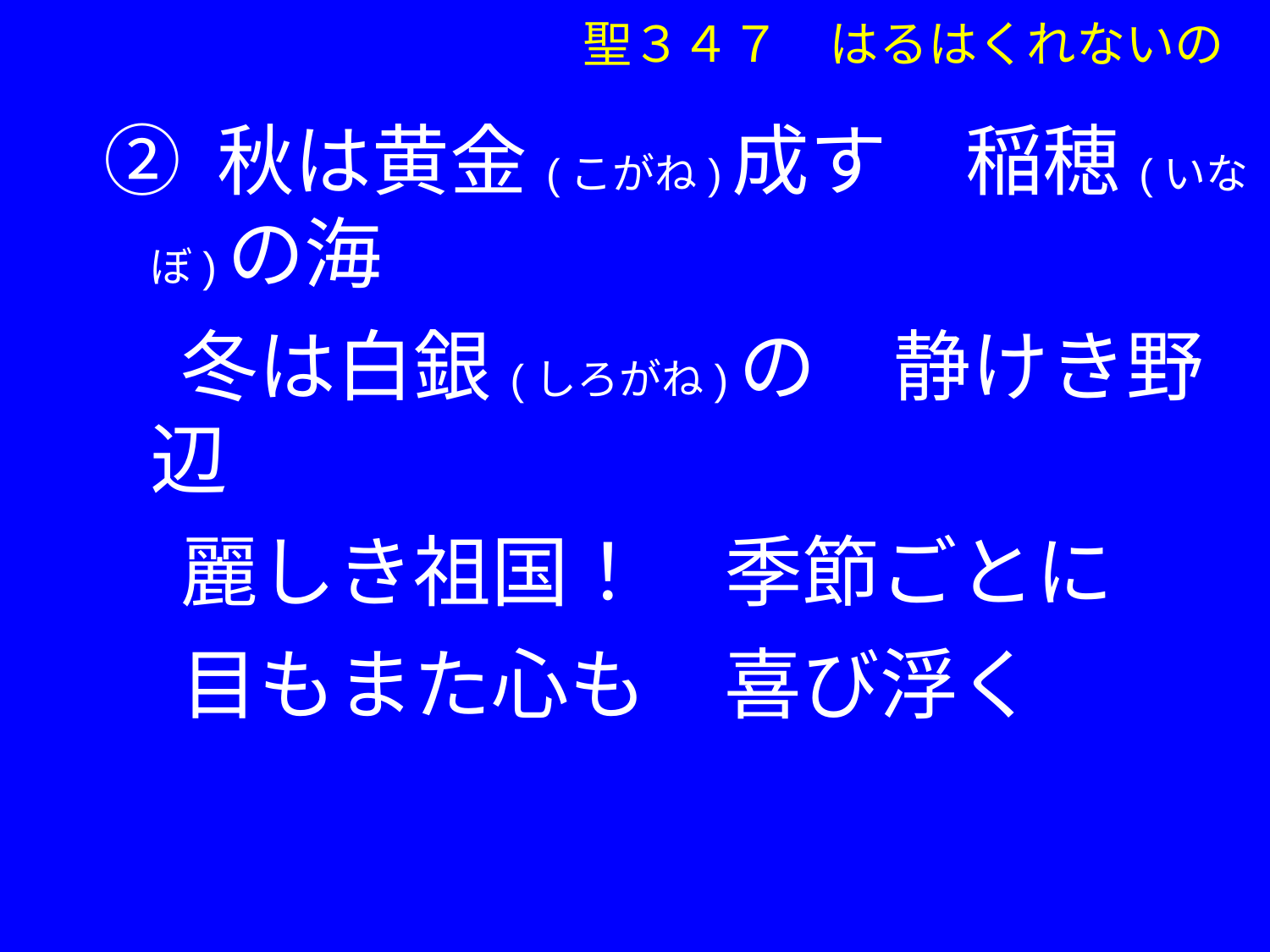

② 秋は黄金(こがね)成す　稲穂(いなぼ)の海
　冬は白銀(しろがね)の　静けき野辺
　麗しき祖国！　季節ごとに
　目もまた心も　喜び浮く
聖３４７　はるはくれないの